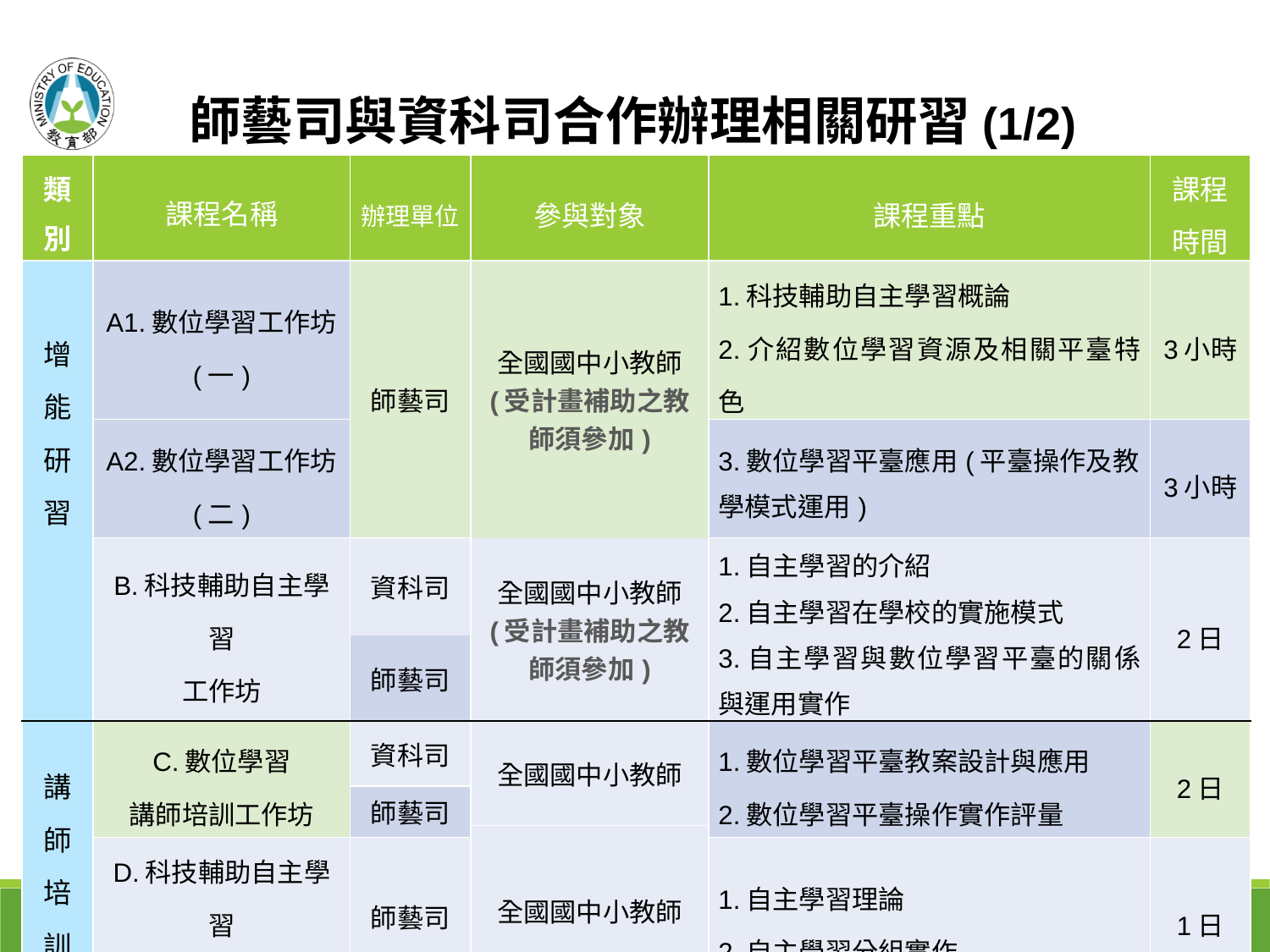

師藝司與資科司合作辦理相關研習(1/2)
| 類別 | 課程名稱 | 辦理單位 | 參與對象 | 課程重點 | 課程時間 |
| --- | --- | --- | --- | --- | --- |
| 增 能 研 習 | A1.數位學習工作坊(一) | 師藝司 | 全國國中小教師 (受計畫補助之教師須參加) | 1.科技輔助自主學習概論 2.介紹數位學習資源及相關平臺特色 | 3小時 |
|  | A2.數位學習工作坊(二) |  |  | 3.數位學習平臺應用(平臺操作及教學模式運用) | 3小時 |
|  | B.科技輔助自主學習 工作坊 | 資科司 | 全國國中小教師 (受計畫補助之教師須參加) | 1.自主學習的介紹 2.自主學習在學校的實施模式 3.自主學習與數位學習平臺的關係與運用實作 | 2日 |
|  |  | 師藝司 |  |  |  |
| 講 師 培 訓 | C.數位學習 講師培訓工作坊 | 資科司 | 全國國中小教師 | 1.數位學習平臺教案設計與應用 2.數位學習平臺操作實作評量 | 2日 |
|  |  | 師藝司 |  |  |  |
|  |  |  | 全國國中小教師 |  |  |
|  | D.科技輔助自主學習 講師培訓工作坊 | 師藝司 |  | 1.自主學習理論 2.自主學習分組實作 | 1日 |
135